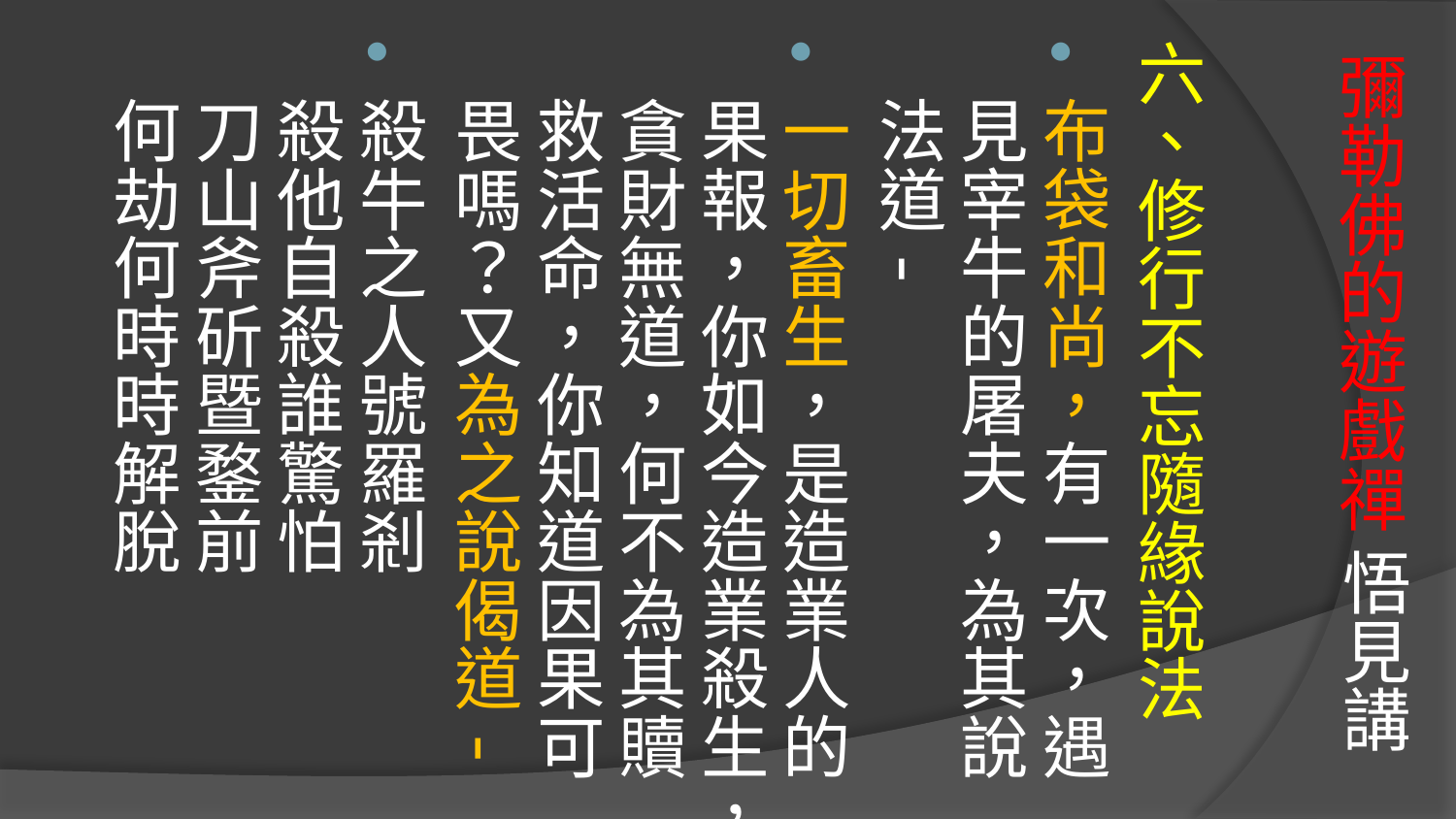

六、修行不忘隨緣說法
布袋和尚，有一次，遇見宰牛的屠夫，為其說法道-
一切畜生，是造業人的果報，你如今造業殺生，貪財無道，何不為其贖救活命，你知道因果可畏嗎？又為之說偈道-
殺牛之人號羅剎
殺他自殺誰驚怕
刀山斧斫暨鍪前
何劫何時時解脫

# 彌勒佛的遊戲禪 悟見講